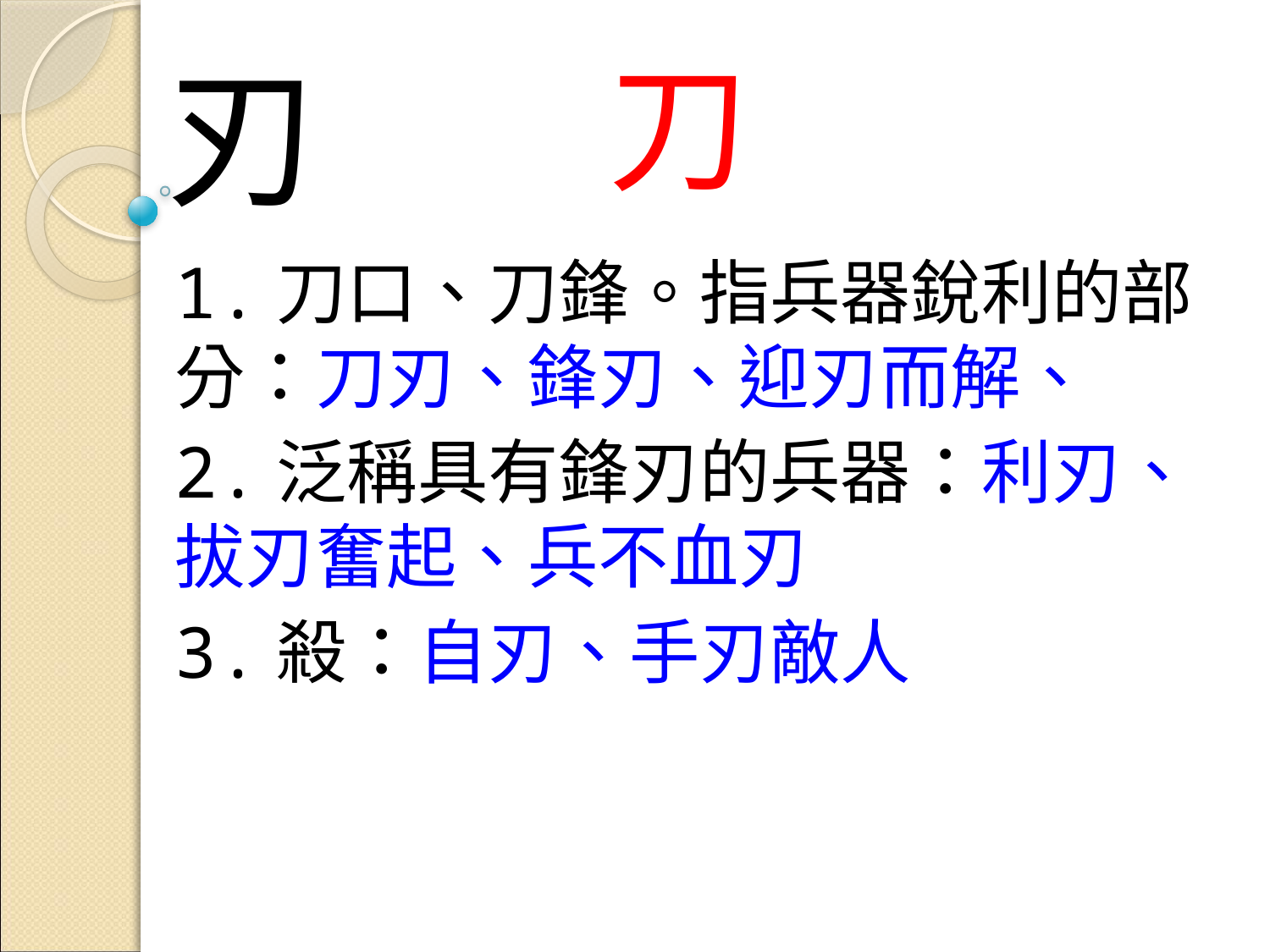

# 刀
刃
1.刀口、刀鋒。指兵器銳利的部分：刀刃、鋒刃、迎刃而解、
2.泛稱具有鋒刃的兵器：利刃、拔刃奮起、兵不血刃
3.殺：自刃、手刃敵人